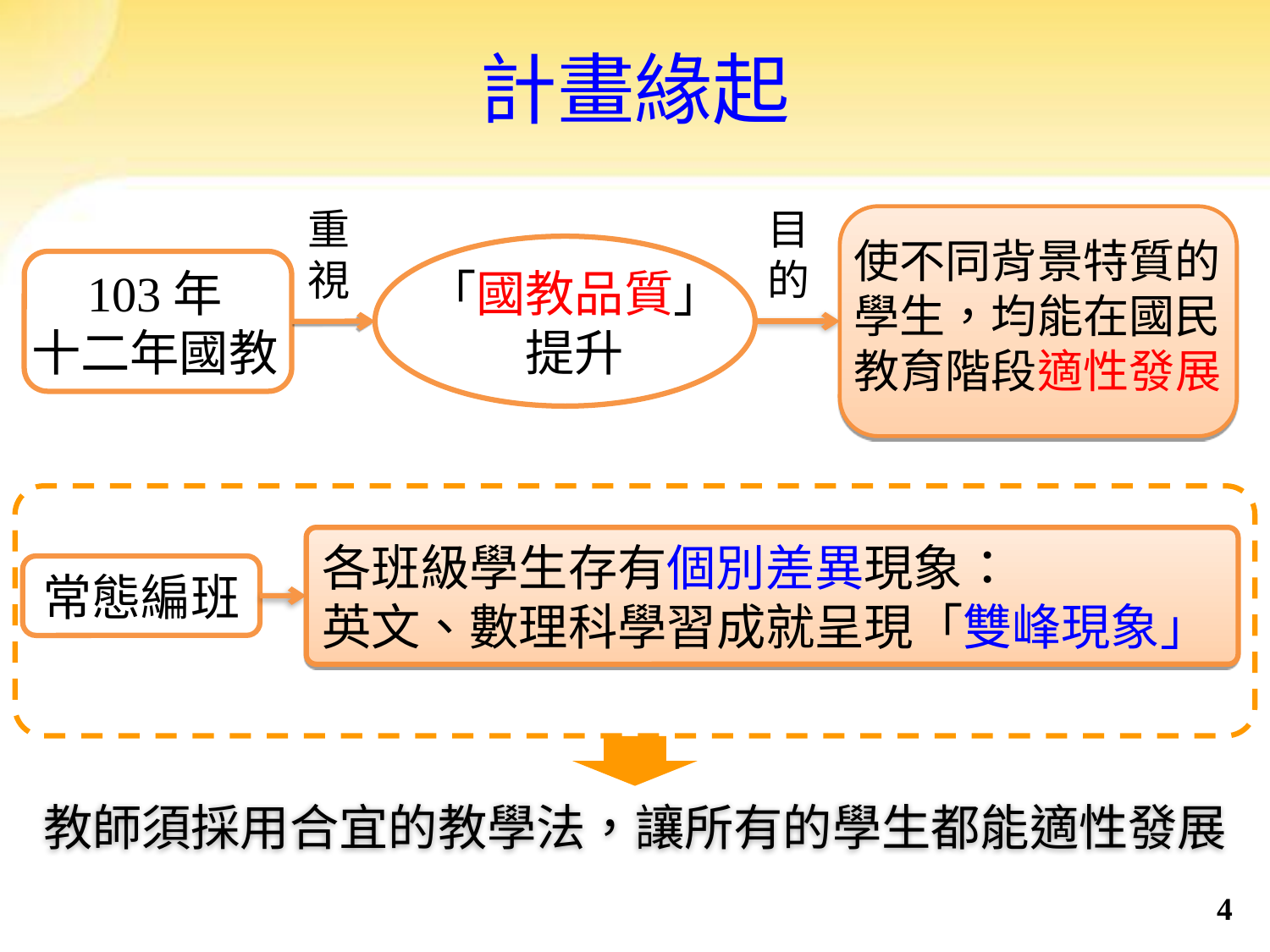

# 計畫緣起
重視
目的

使不同背景特質的學生，均能在國民教育階段適性發展

103年
十二年國教
「國教品質」
提升

各班級學生存有個別差異現象：
英文、數理科學習成就呈現「雙峰現象」
常態編班

教師須採用合宜的教學法，讓所有的學生都能適性發展
4